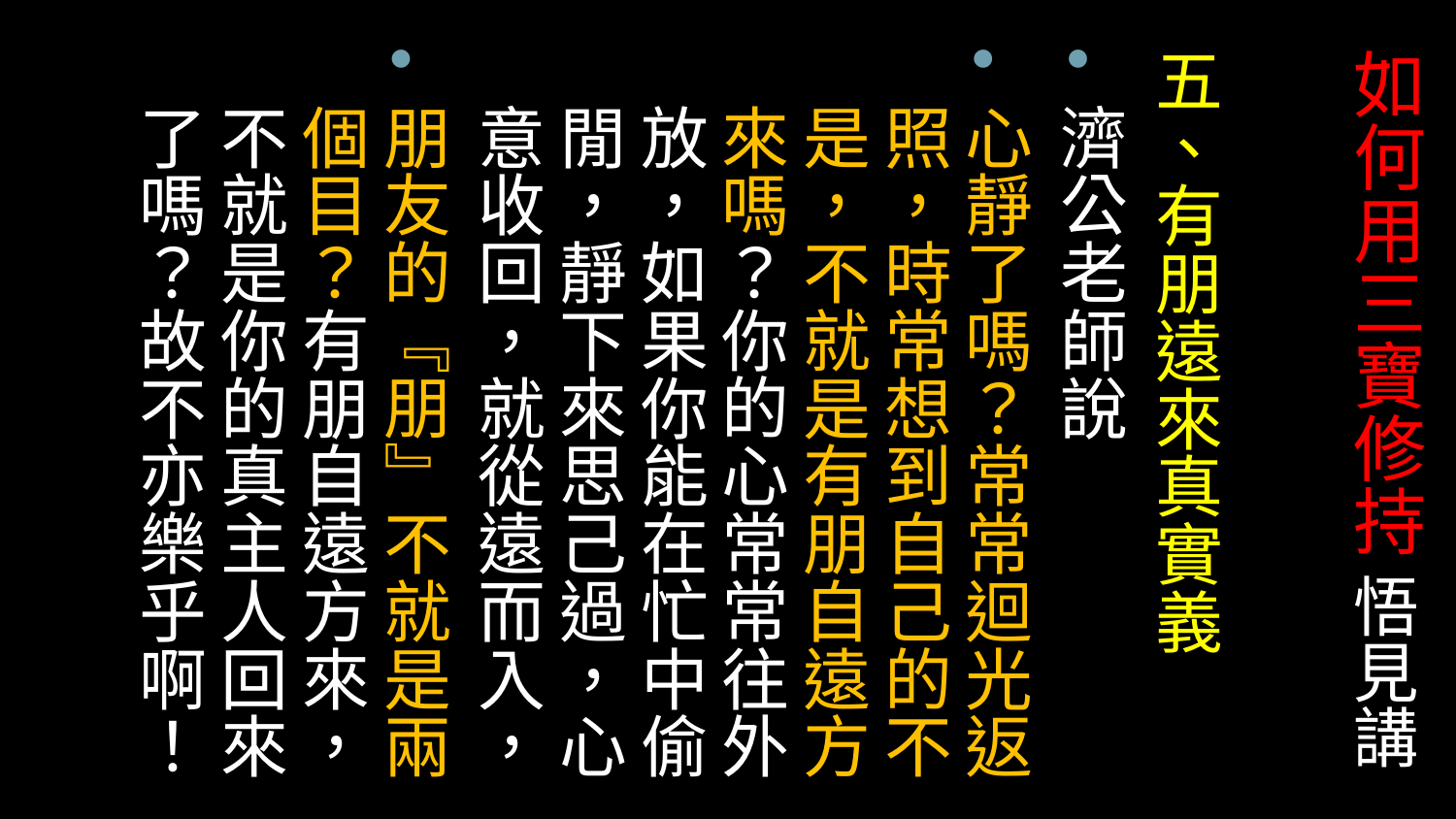

# 如何用三寶修持 悟見講
五、有朋遠來真實義
濟公老師說
心靜了嗎？常常迴光返照，時常想到自己的不是，不就是有朋自遠方來嗎？你的心常常往外放，如果你能在忙中偷閒，靜下來思己過，心意收回，就從遠而入，
朋友的『朋』不就是兩個目？有朋自遠方來，不就是你的真主人回來了嗎？故不亦樂乎啊！